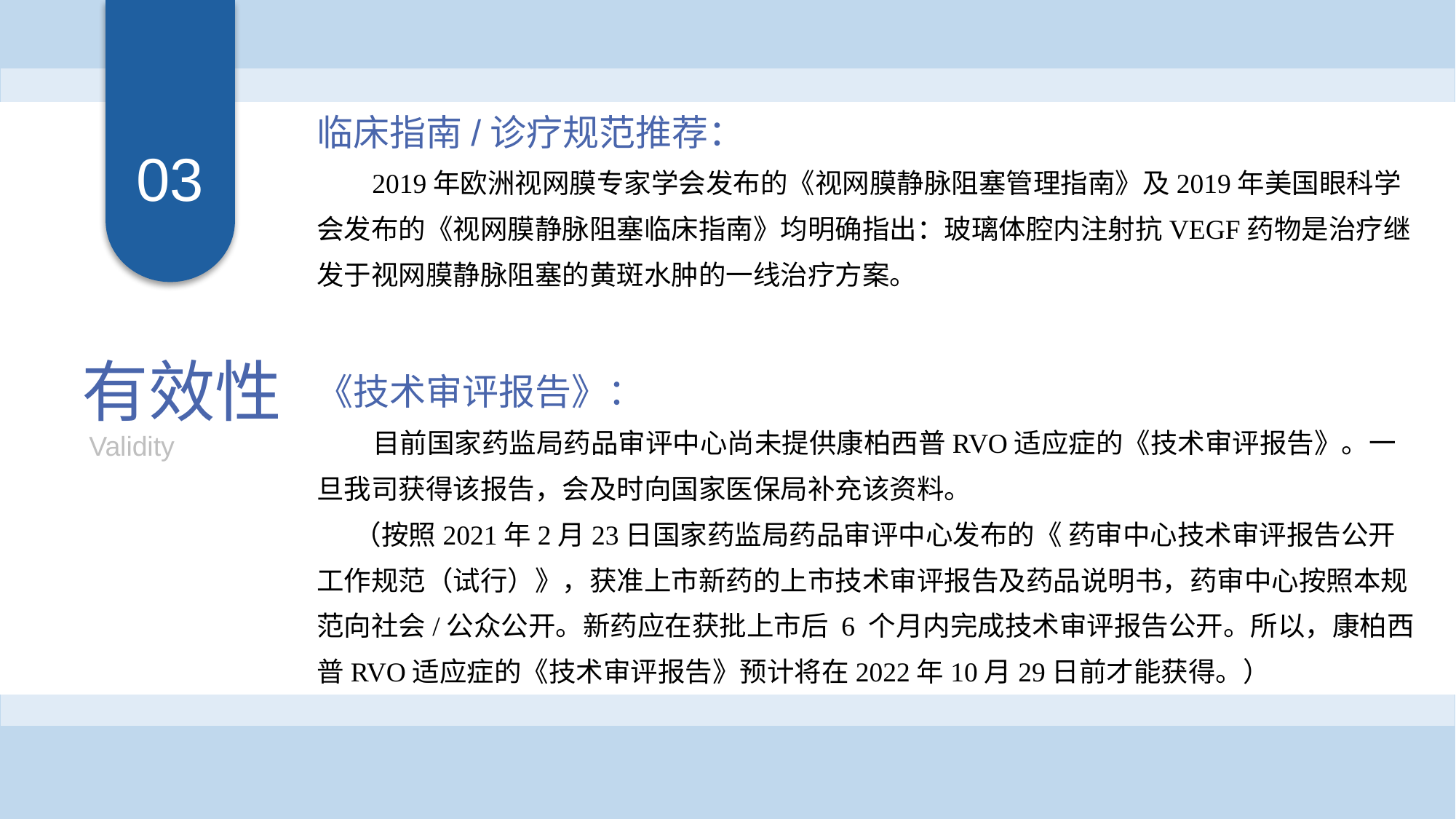

03
临床指南/诊疗规范推荐：
        2019年欧洲视网膜专家学会发布的《视网膜静脉阻塞管理指南》及2019年美国眼科学会发布的《视网膜静脉阻塞临床指南》均明确指出：玻璃体腔内注射抗VEGF药物是治疗继发于视网膜静脉阻塞的黄斑水肿的一线治疗方案。

《技术审评报告》：
        目前国家药监局药品审评中心尚未提供康柏西普RVO适应症的《技术审评报告》。一旦我司获得该报告，会及时向国家医保局补充该资料。
     （按照2021年2月23日国家药监局药品审评中心发布的《 药审中心技术审评报告公开工作规范（试行）》，获准上市新药的上市技术审评报告及药品说明书，药审中心按照本规范向社会/公众公开。新药应在获批上市后 6 个月内完成技术审评报告公开。所以，康柏西普RVO适应症的《技术审评报告》预计将在2022年10月29日前才能获得。）
2019年欧洲视网膜专家学会发布的《Guidelines for the Management of Retinal Vein Occlusion by the European Society of Retina Specialists (EURETINA)》及2019年美国眼科学会(American Academy of Ophthalmology，AAO)发布的《Retinal Vein Occlusions Preferred Practice Pattern》中都明确指出，玻璃体腔注射抗VEGF治疗是继发于视网膜静脉阻塞的黄斑水肿的一线治疗方案。
有效性
Validity